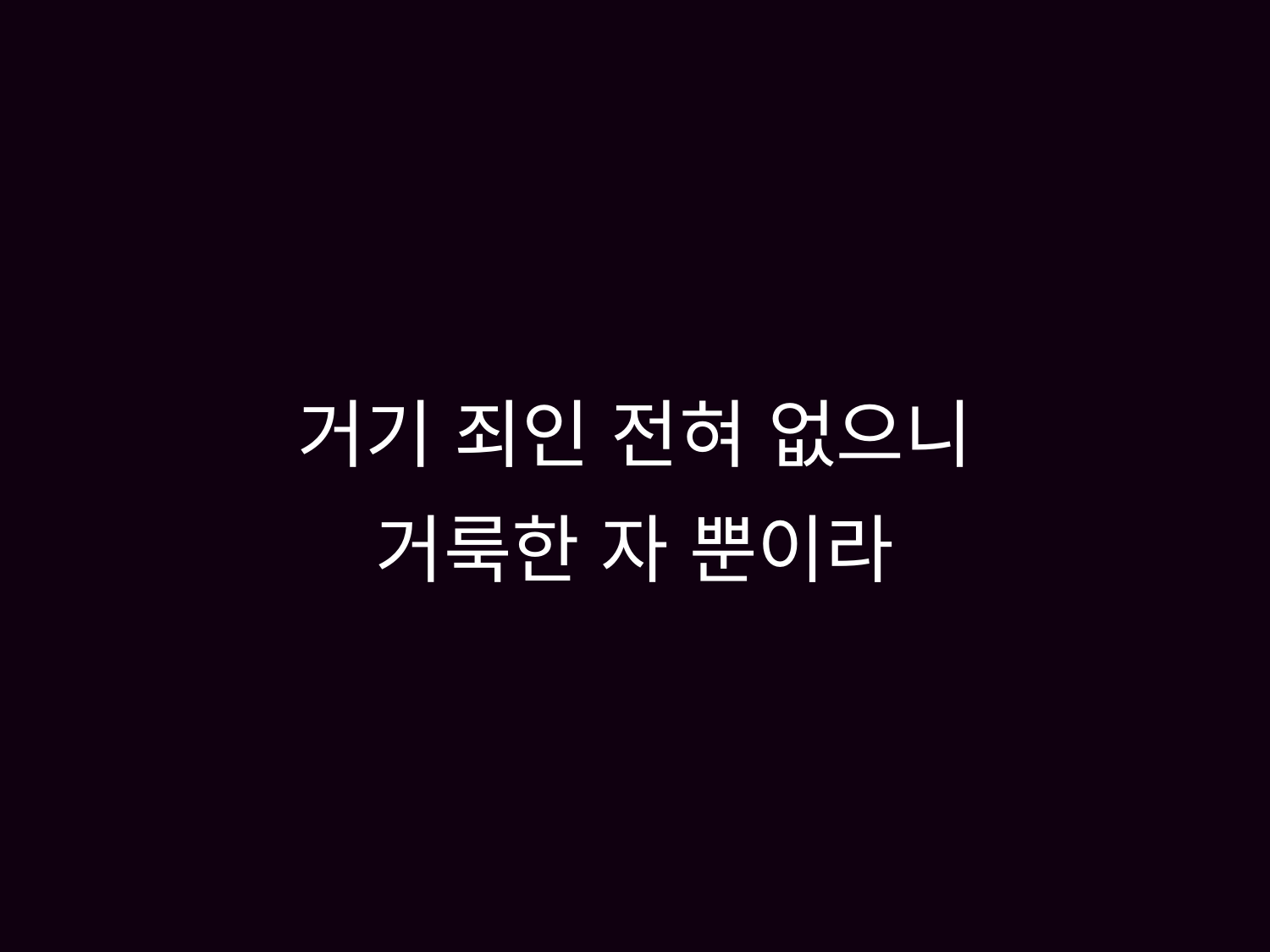

# 거기 죄인 전혀 없으니 거룩한 자 뿐이라